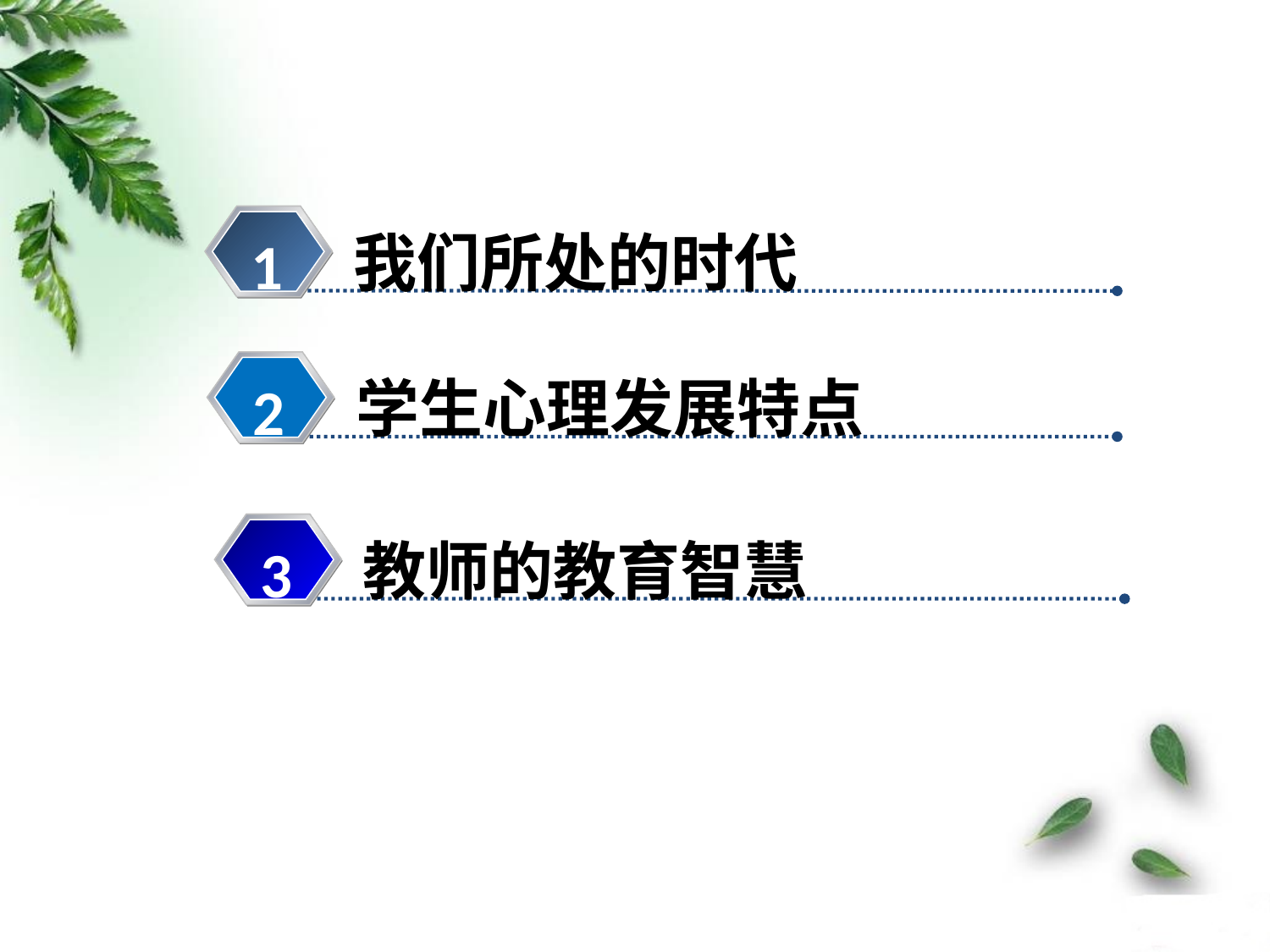

主要内容：

我们所处的时代
1

学生心理发展特点
2

教师的教育智慧
3